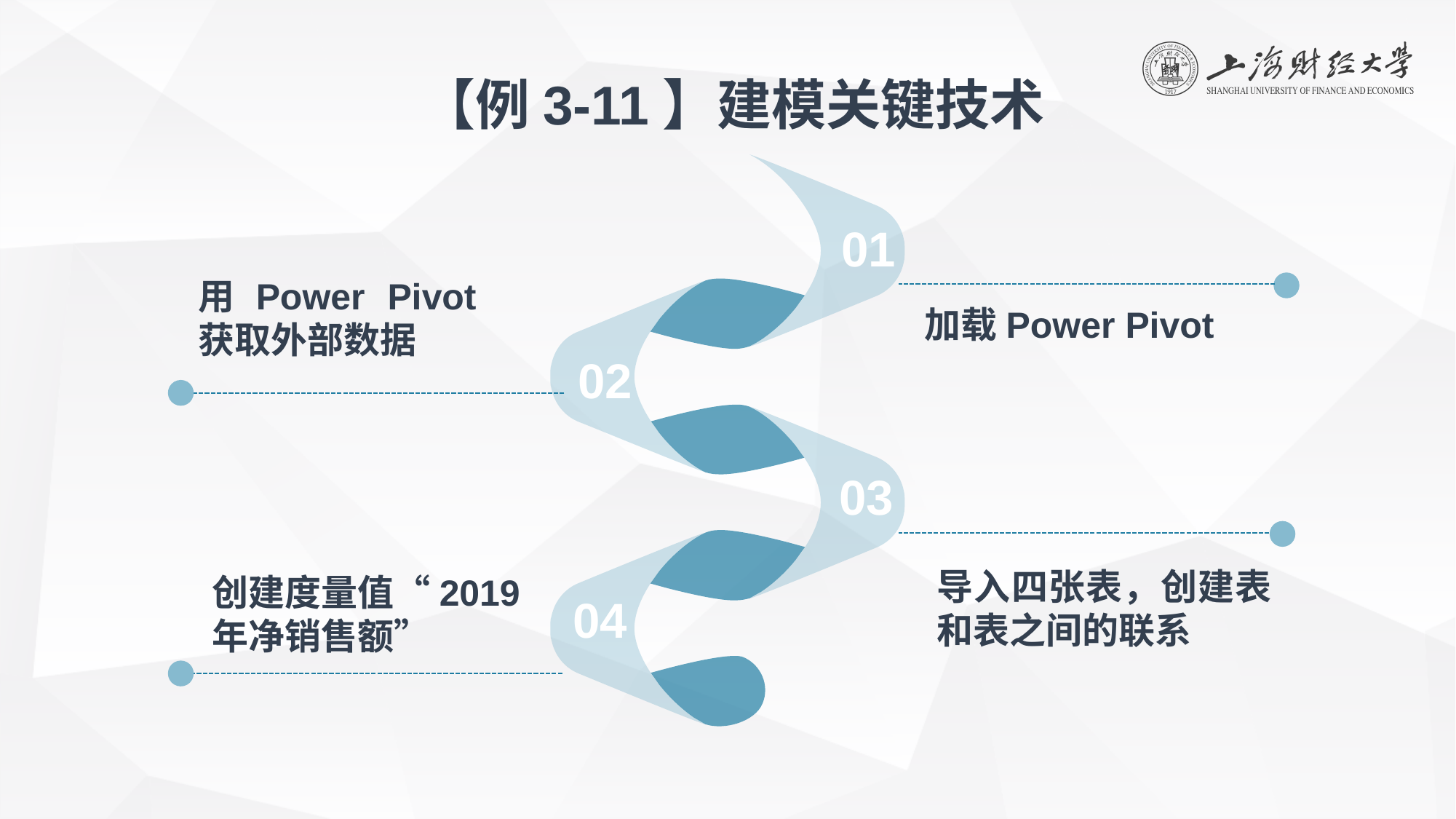

【例3-11】建模关键技术

01
用Power Pivot获取外部数据

加载Power Pivot
02

03

导入四张表，创建表和表之间的联系
创建度量值“2019年净销售额”
04